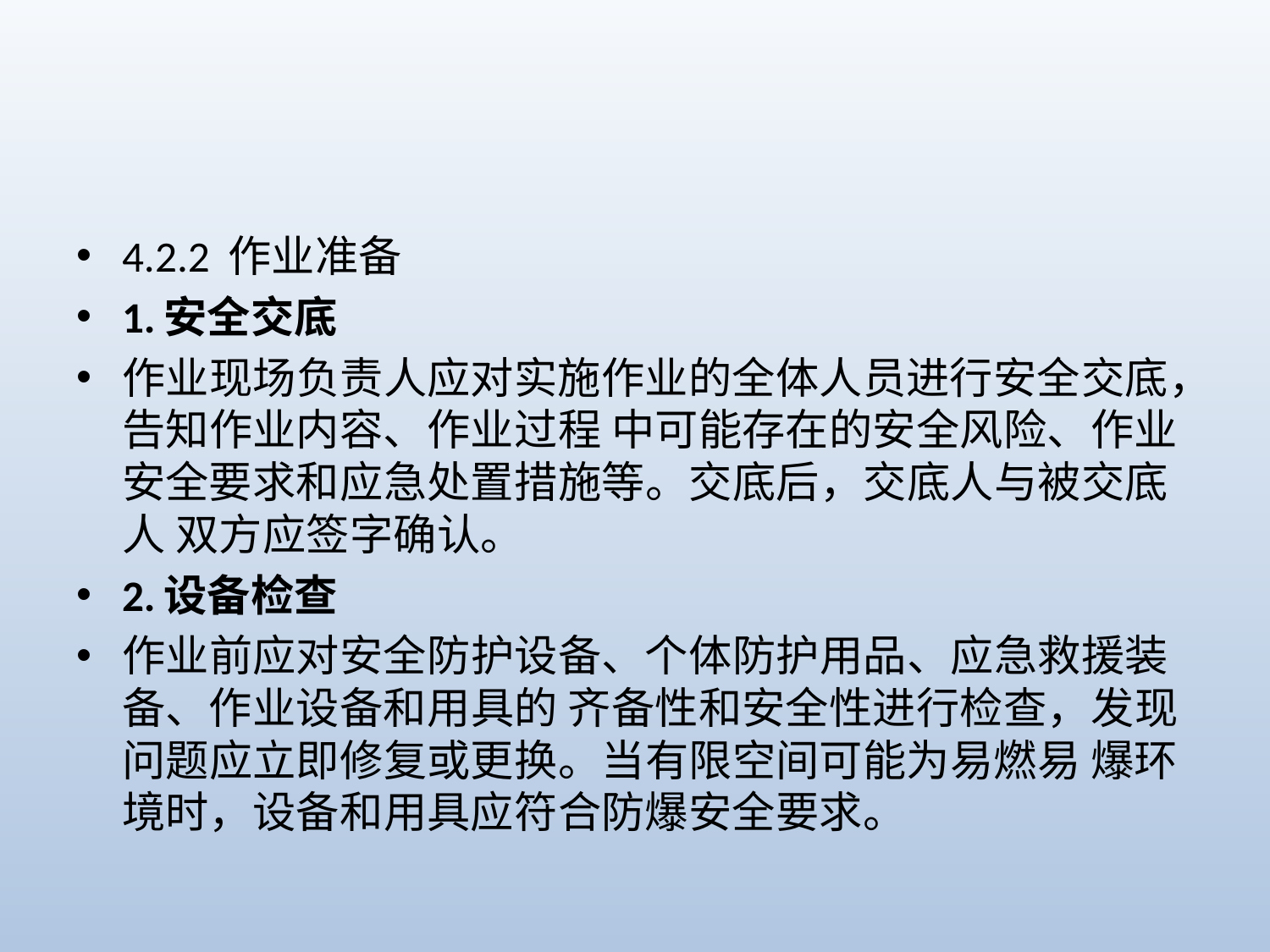

#
4.2.2 作业准备
1.安全交底
作业现场负责人应对实施作业的全体人员进行安全交底，告知作业内容、作业过程 中可能存在的安全风险、作业安全要求和应急处置措施等。交底后，交底人与被交底人 双方应签字确认。
2.设备检查
作业前应对安全防护设备、个体防护用品、应急救援装备、作业设备和用具的 齐备性和安全性进行检查，发现问题应立即修复或更换。当有限空间可能为易燃易 爆环境时，设备和用具应符合防爆安全要求。